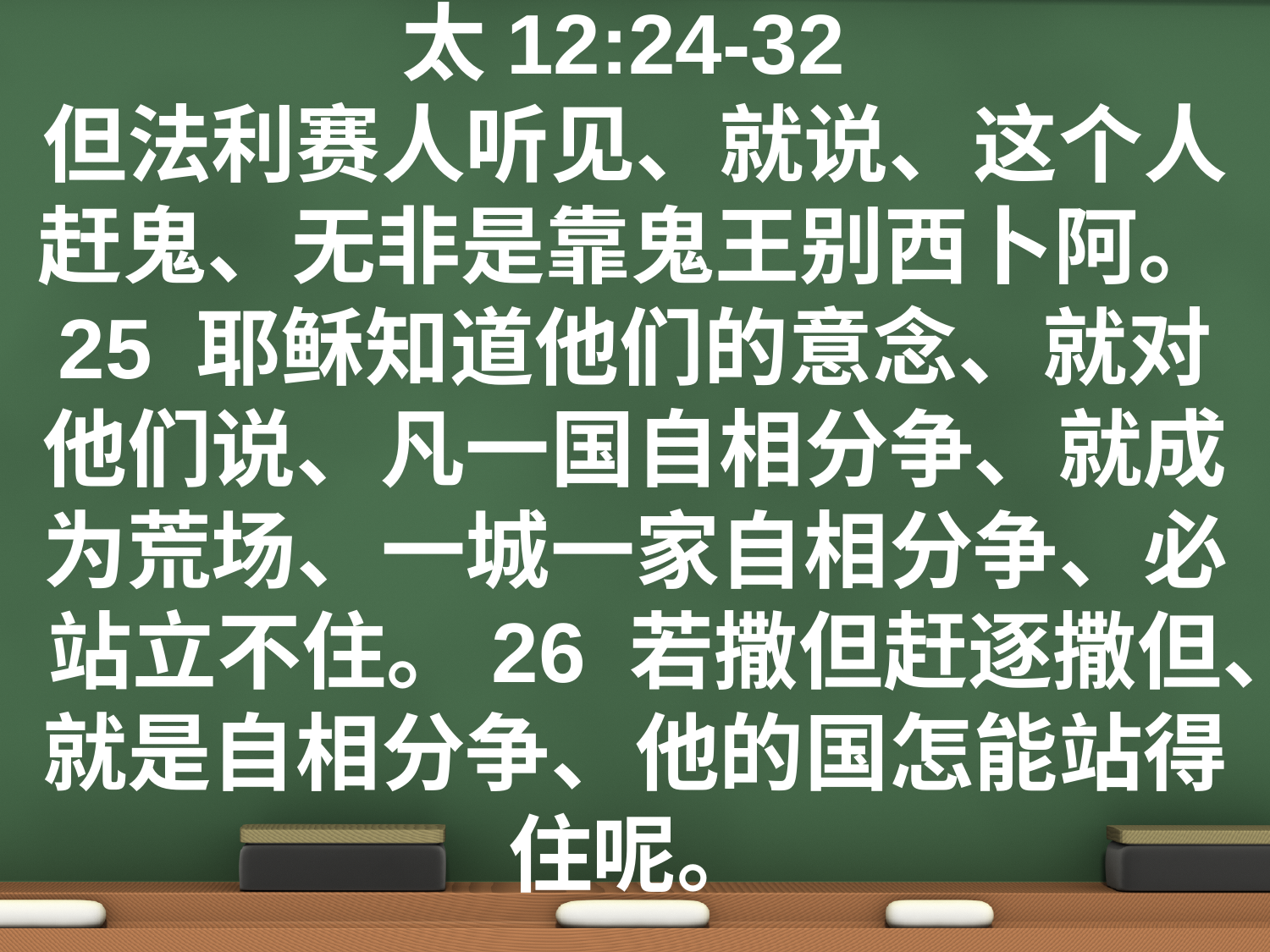

太12:24-32
但法利赛人听见、就说、这个人赶鬼、无非是靠鬼王别西卜阿。25 耶稣知道他们的意念、就对他们说、凡一国自相分争、就成为荒场、一城一家自相分争、必站立不住。26 若撒但赶逐撒但、就是自相分争、他的国怎能站得住呢。